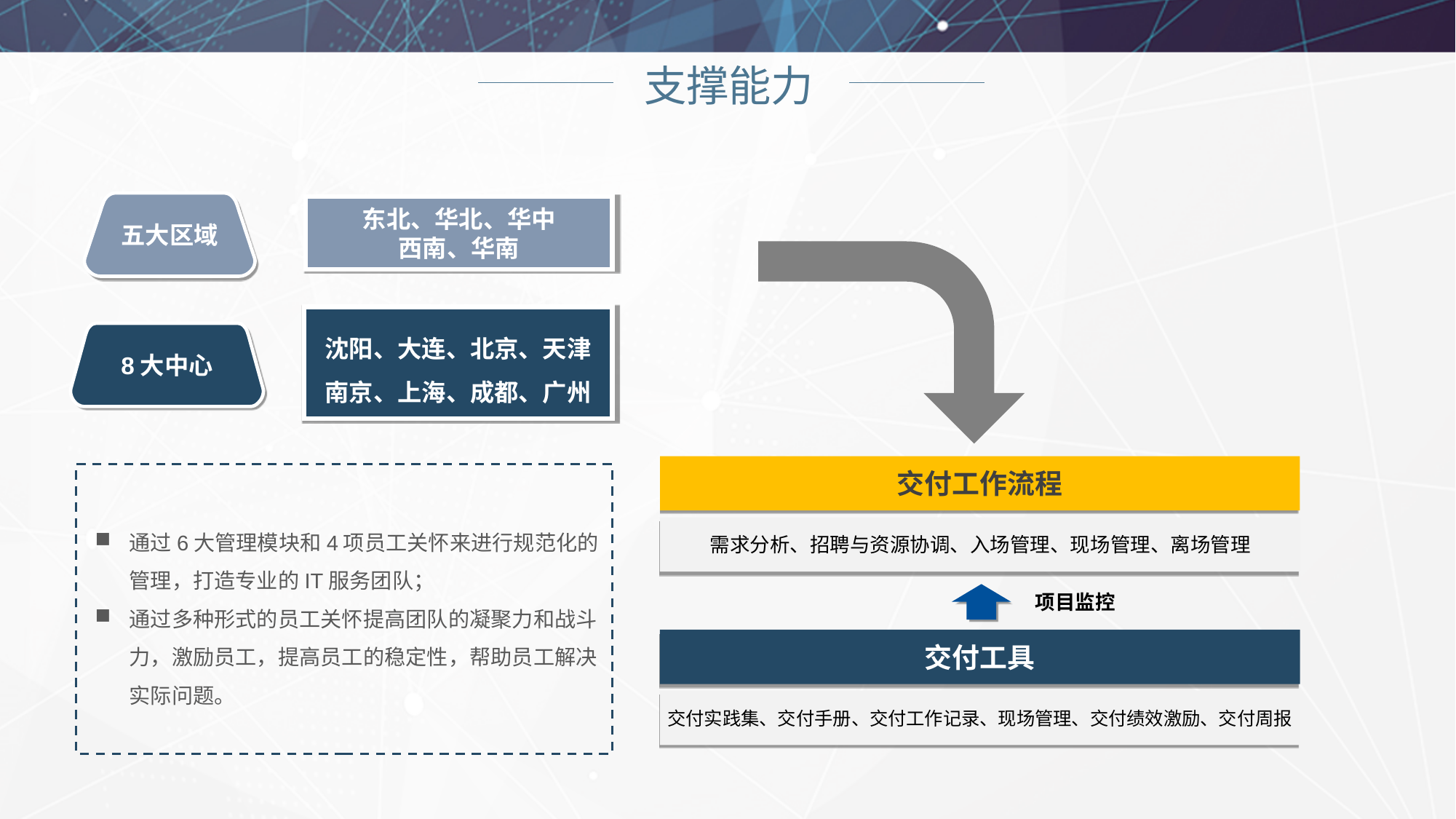

# 支撑能力
五大区域
东北、华北、华中
西南、华南

沈阳、大连、北京、天津
南京、上海、成都、广州
8大中心
交付工作流程

通过6大管理模块和4项员工关怀来进行规范化的管理，打造专业的IT服务团队；
通过多种形式的员工关怀提高团队的凝聚力和战斗力，激励员工，提高员工的稳定性，帮助员工解决实际问题。
需求分析、招聘与资源协调、入场管理、现场管理、离场管理

项目监控
交付工具
交付实践集、交付手册、交付工作记录、现场管理、交付绩效激励、交付周报